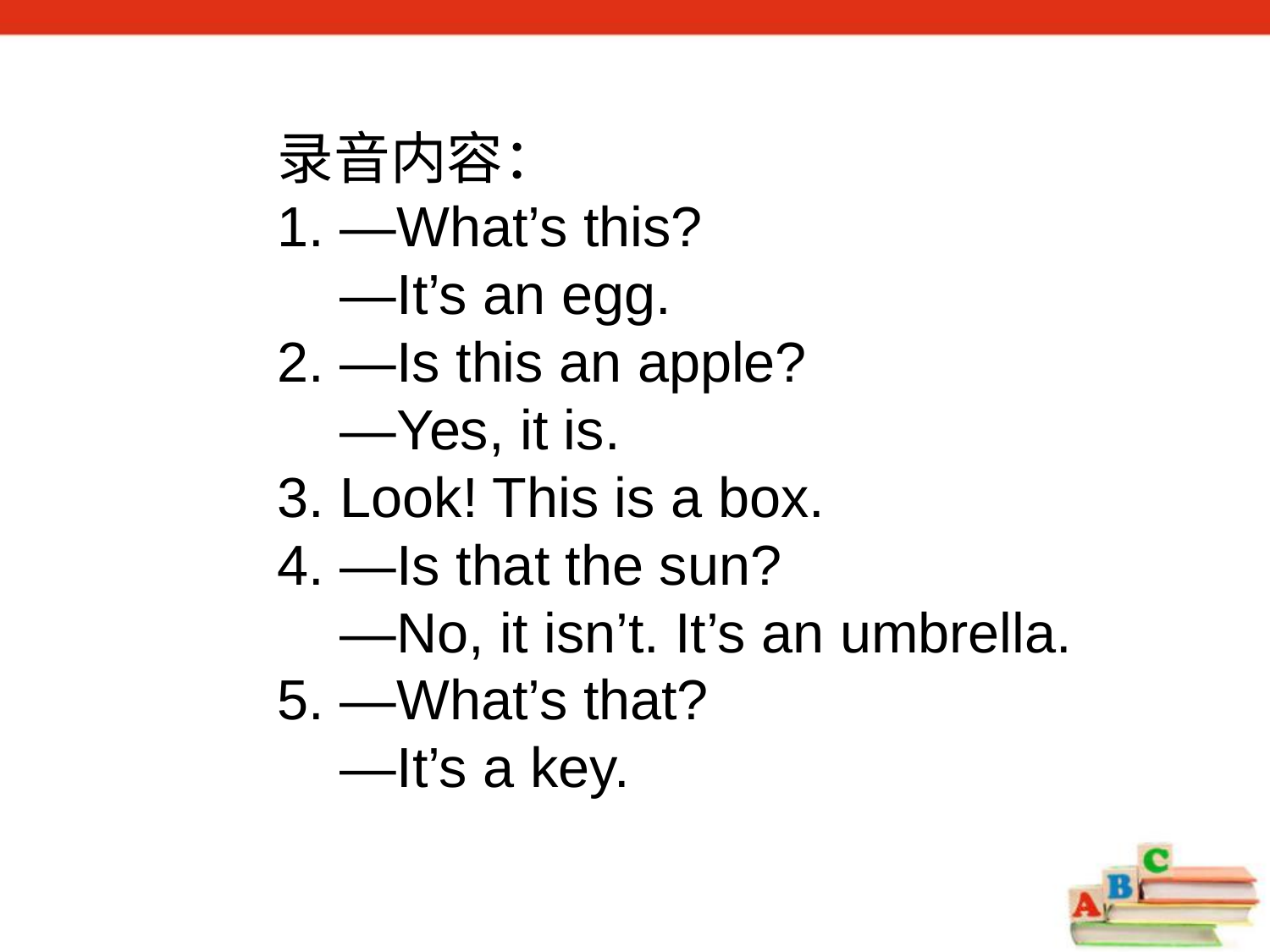

录音内容：
1. —What’s this?
    —It’s an egg.
2. —Is this an apple?
    —Yes, it is.
3. Look! This is a box.
4. —Is that the sun?
    —No, it isn’t. It’s an umbrella.
5. —What’s that?
    —It’s a key.